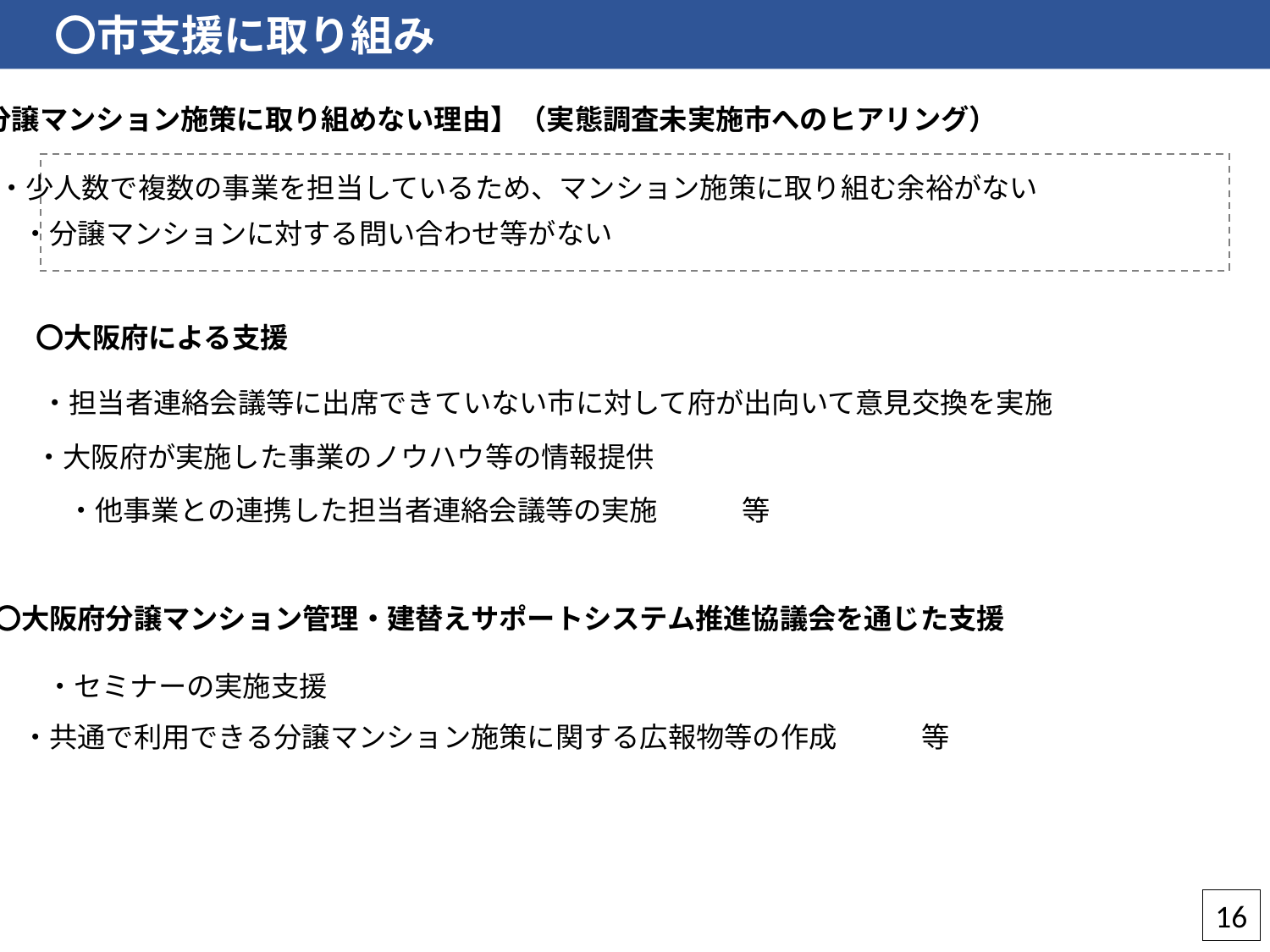

〇市支援に取り組み
【分譲マンション施策に取り組めない理由】（実態調査未実施市へのヒアリング）

・少人数で複数の事業を担当しているため、マンション施策に取り組む余裕がない
・分譲マンションに対する問い合わせ等がない
〇大阪府による支援
・担当者連絡会議等に出席できていない市に対して府が出向いて意見交換を実施
・大阪府が実施した事業のノウハウ等の情報提供
・他事業との連携した担当者連絡会議等の実施　　　等
〇大阪府分譲マンション管理・建替えサポートシステム推進協議会を通じた支援
・セミナーの実施支援
・共通で利用できる分譲マンション施策に関する広報物等の作成　　　等
16